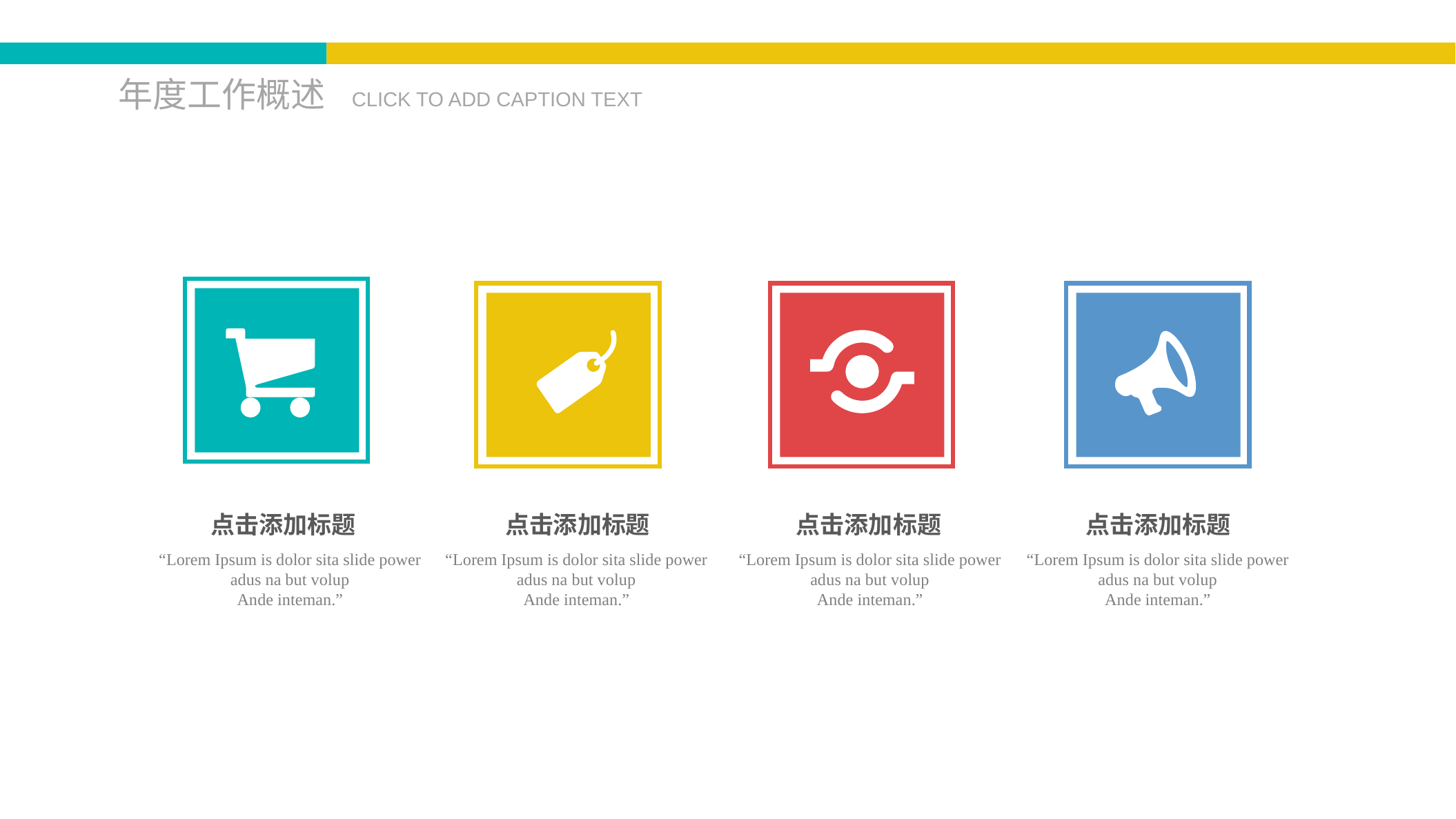

年度工作概述
CLICK TO ADD CAPTION TEXT

点击添加标题
点击添加标题
点击添加标题
点击添加标题
“Lorem Ipsum is dolor sita slide power adus na but volup
Ande inteman.”
“Lorem Ipsum is dolor sita slide power adus na but volup
Ande inteman.”
“Lorem Ipsum is dolor sita slide power adus na but volup
Ande inteman.”
“Lorem Ipsum is dolor sita slide power adus na but volup
Ande inteman.”